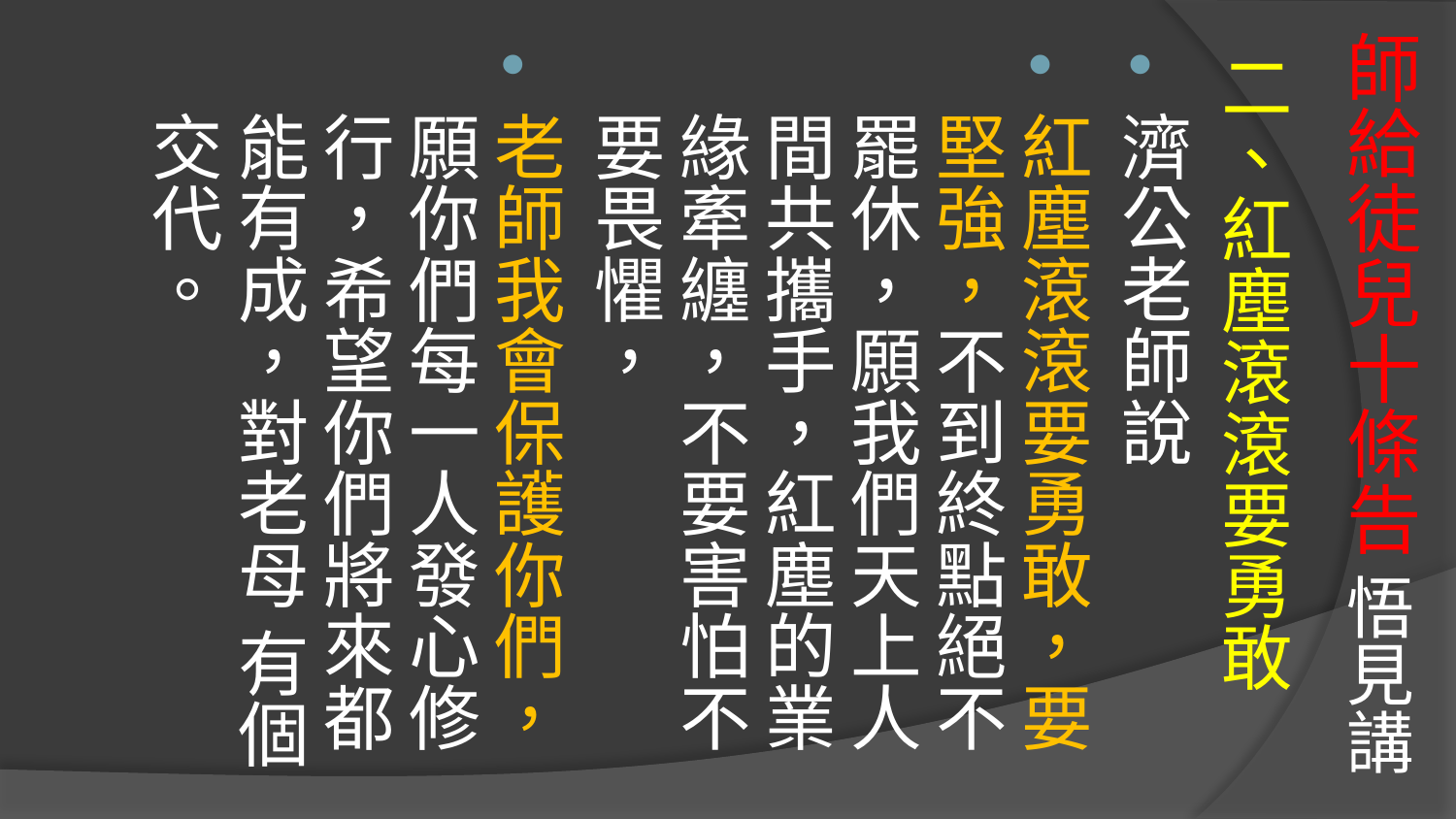

# 師給徒兒十條告 悟見講
二、紅塵滾滾要勇敢
濟公老師說
紅塵滾滾要勇敢，要堅強，不到終點絕不罷休，願我們天上人間共攜手，紅塵的業緣牽纏，不要害怕不要畏懼，
老師我會保護你們，願你們每一人發心修行，希望你們將來都能有成，對老母 有個交代。